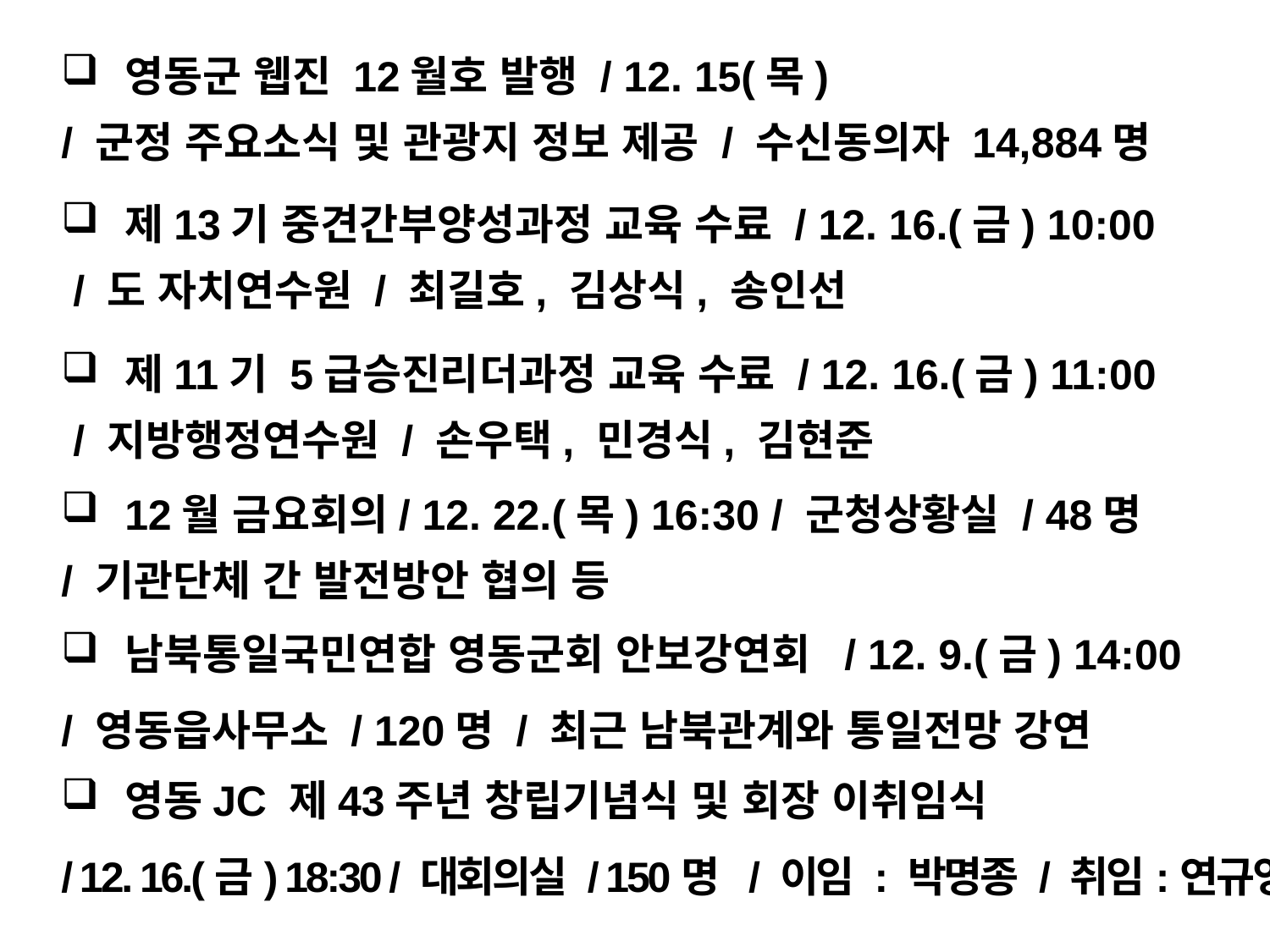

영동군 웹진 12월호 발행 / 12. 15(목)
/ 군정 주요소식 및 관광지 정보 제공 / 수신동의자 14,884명

제13기 중견간부양성과정 교육 수료 / 12. 16.(금) 10:00
 / 도 자치연수원 / 최길호, 김상식, 송인선
제11기 5급승진리더과정 교육 수료 / 12. 16.(금) 11:00
 / 지방행정연수원 / 손우택, 민경식, 김현준
12월 금요회의/ 12. 22.(목) 16:30 / 군청상황실 / 48명
/ 기관단체 간 발전방안 협의 등
남북통일국민연합 영동군회 안보강연회  / 12. 9.(금) 14:00
/ 영동읍사무소 / 120명 / 최근 남북관계와 통일전망 강연

영동JC 제43주년 창립기념식 및 회장 이취임식
/ 12. 16.(금) 18:30 / 대회의실 / 150명  / 이임 : 박명종 / 취임:연규영